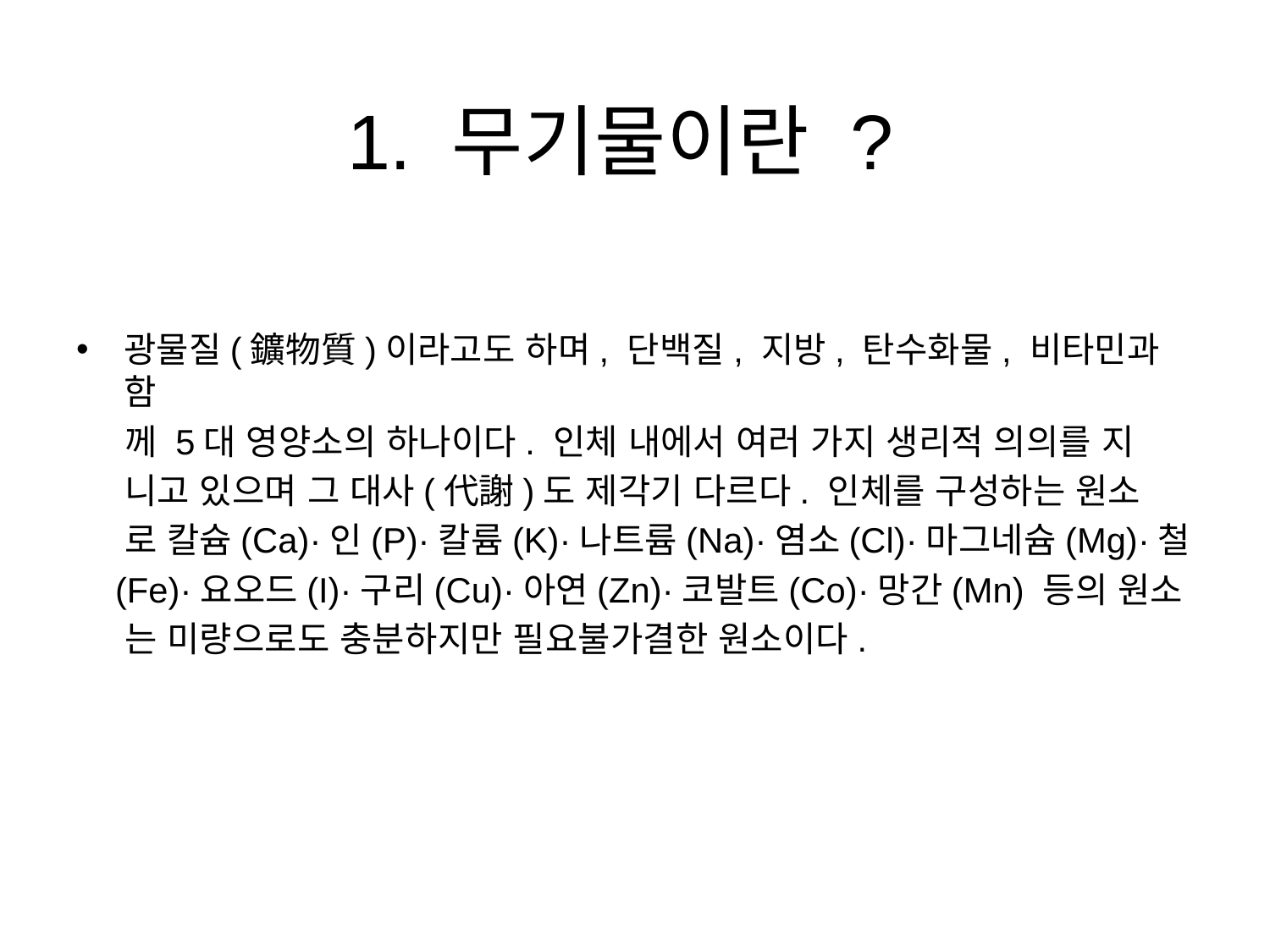

# 1. 무기물이란 ?

광물질(鑛物質)이라고도 하며, 단백질, 지방, 탄수화물, 비타민과 함
    께 5대 영양소의 하나이다. 인체 내에서 여러 가지 생리적 의의를 지
    니고 있으며 그 대사(代謝)도 제각기 다르다. 인체를 구성하는 원소
    로 칼슘(Ca)·인(P)·칼륨(K)·나트륨(Na)·염소(Cl)·마그네슘(Mg)·철
    (Fe)·요오드(I)·구리(Cu)·아연(Zn)·코발트(Co)·망간(Mn) 등의 원소
    는 미량으로도 충분하지만 필요불가결한 원소이다.